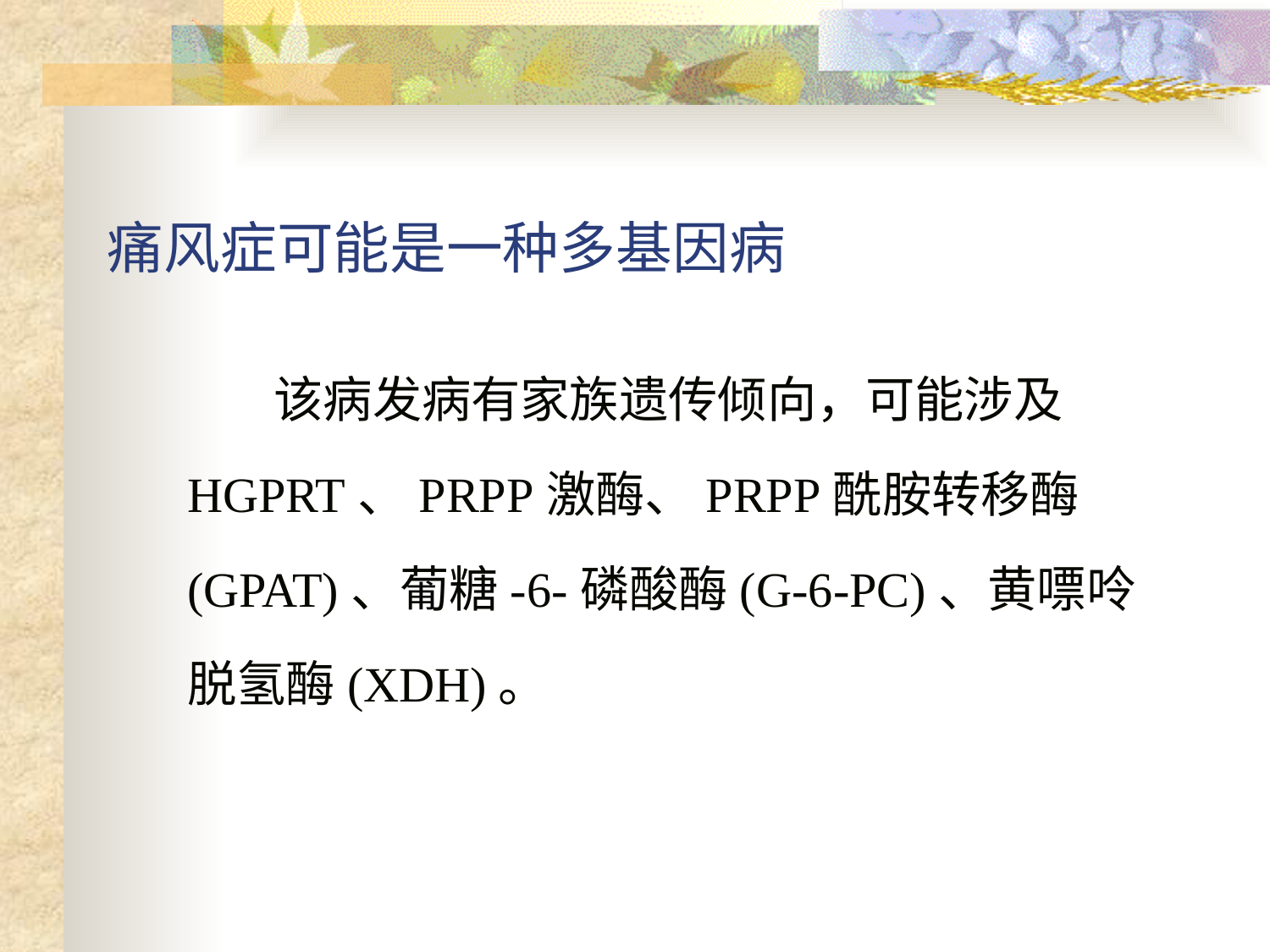

痛风症可能是一种多基因病
该病发病有家族遗传倾向，可能涉及HGPRT、PRPP激酶、PRPP酰胺转移酶(GPAT)、葡糖-6-磷酸酶(G-6-PC)、黄嘌呤脱氢酶(XDH)。